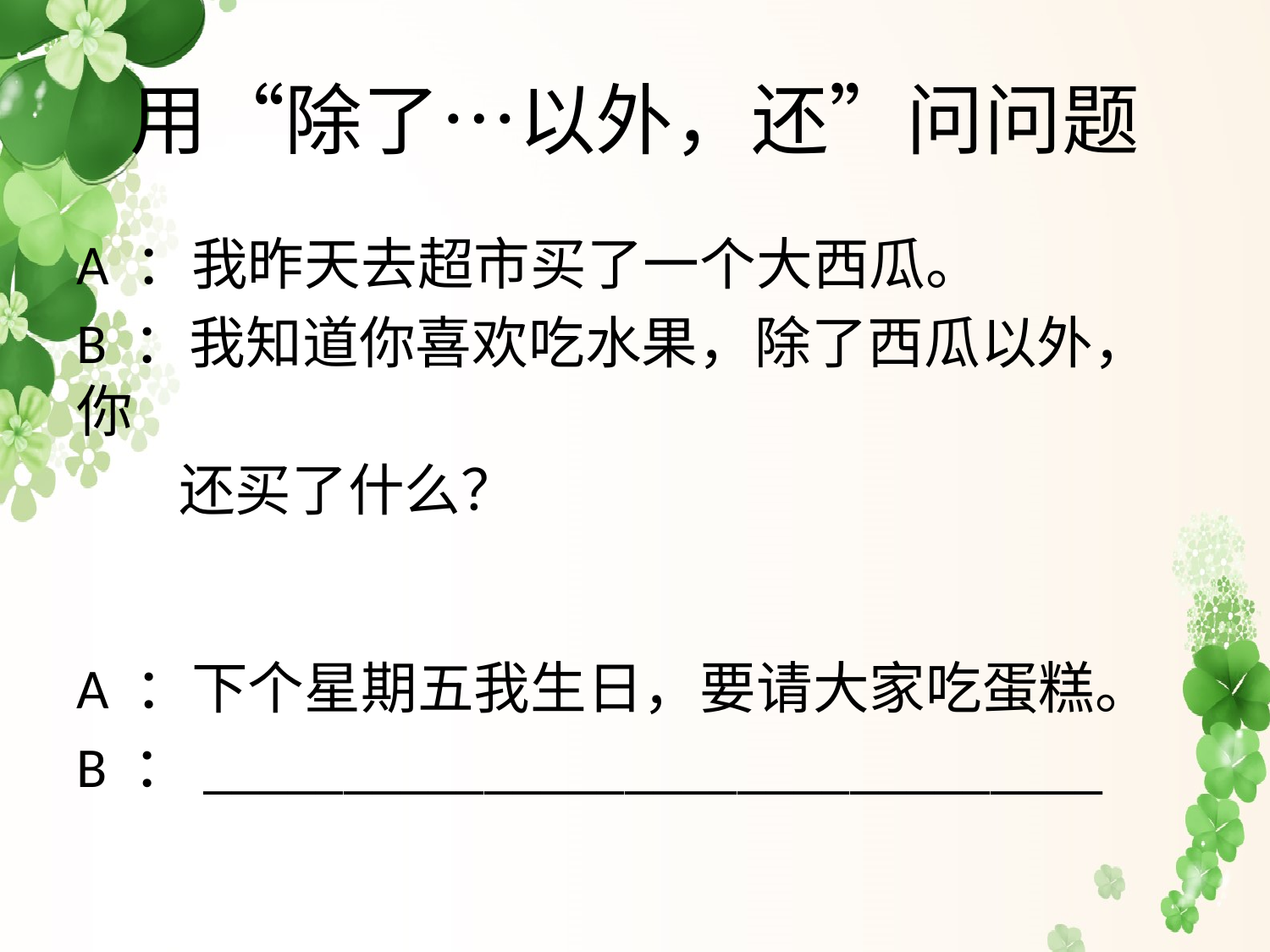

# 用“除了…以外，还”问问题
A ：我昨天去超市买了一个大西瓜。
B ：我知道你喜欢吃水果，除了西瓜以外，你
       还买了什么？
A ：下个星期五我生日，要请大家吃蛋糕。
B ：________________________________